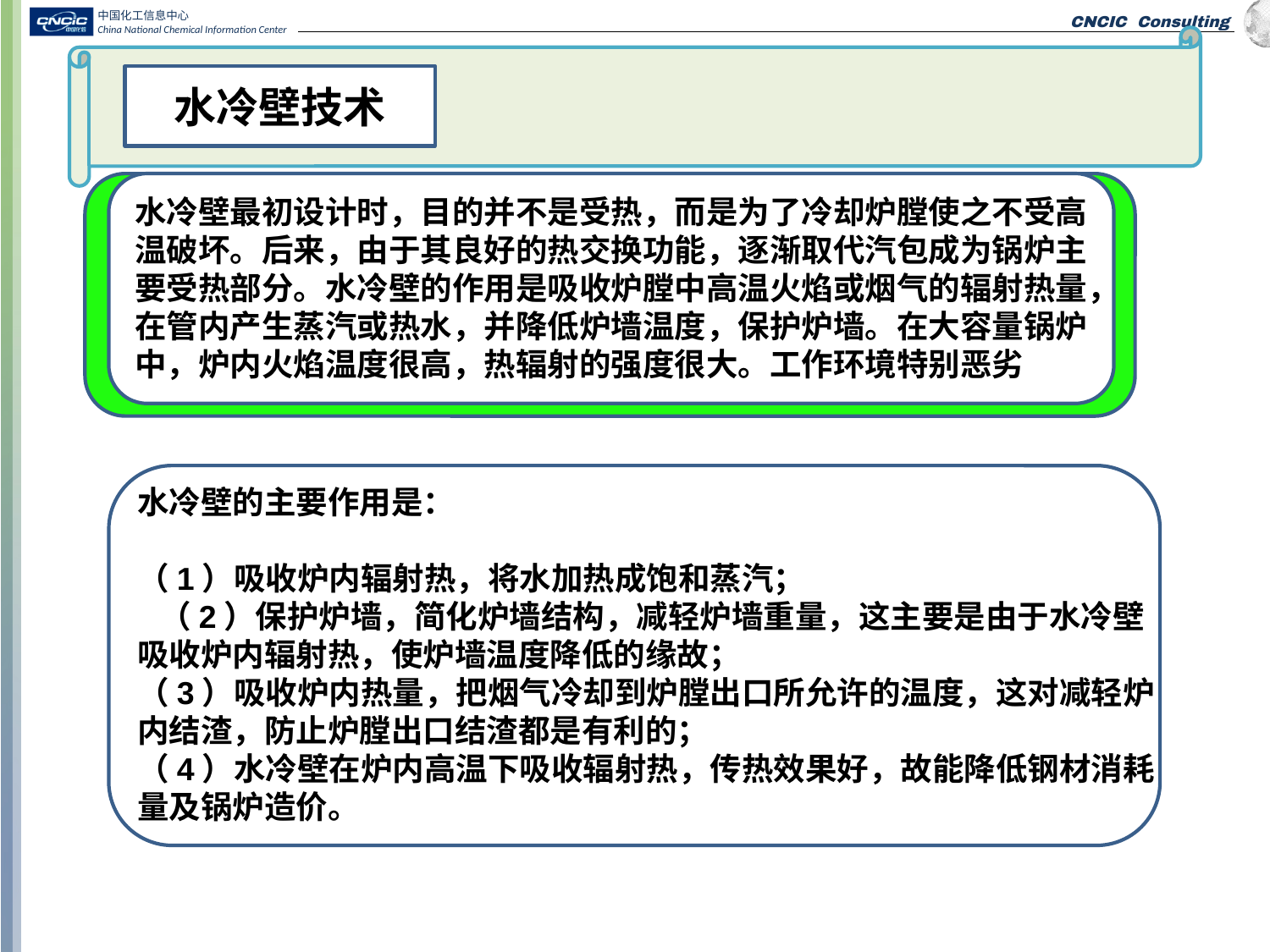

水冷壁技术

水冷壁最初设计时，目的并不是受热，而是为了冷却炉膛使之不受高温破坏。后来，由于其良好的热交换功能，逐渐取代汽包成为锅炉主要受热部分。水冷壁的作用是吸收炉膛中高温火焰或烟气的辐射热量，在管内产生蒸汽或热水，并降低炉墙温度，保护炉墙。在大容量锅炉中，炉内火焰温度很高，热辐射的强度很大。工作环境特别恶劣

水冷壁的主要作用是：

（1）吸收炉内辐射热，将水加热成饱和蒸汽；
  （2）保护炉墙，简化炉墙结构，减轻炉墙重量，这主要是由于水冷壁吸收炉内辐射热，使炉墙温度降低的缘故；
（3）吸收炉内热量，把烟气冷却到炉膛出口所允许的温度，这对减轻炉内结渣，防止炉膛出口结渣都是有利的；
（4）水冷壁在炉内高温下吸收辐射热，传热效果好，故能降低钢材消耗量及锅炉造价。